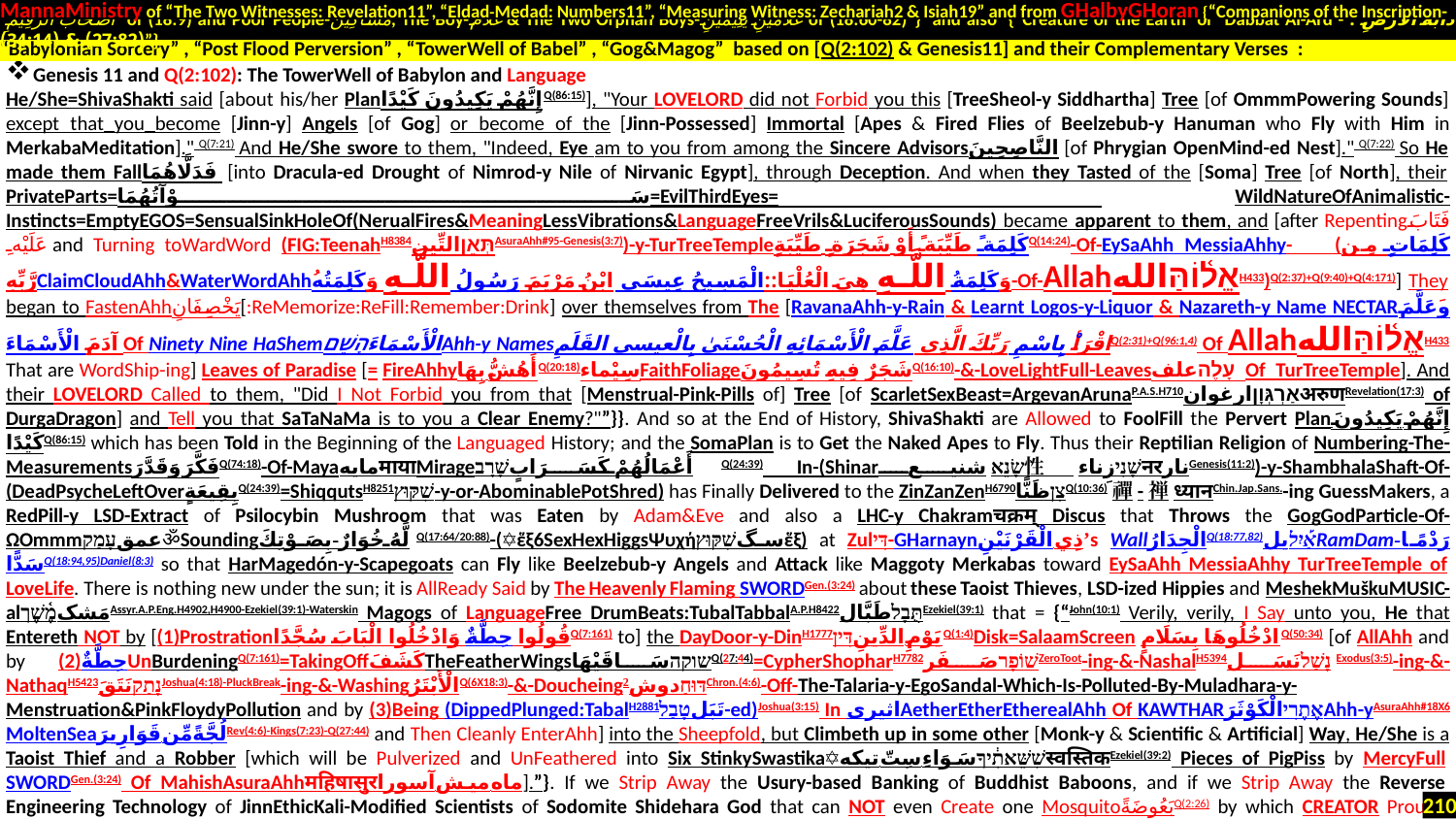

MannaMinistry of “The Two Witnesses: Revelation11”, “Eldad-Medad: Numbers11”, “Measuring Witness: Zechariah2 & Isiah19” and from GHalbyGHoran {“Companions of the Inscription-
 أَصْحَابَ الرَّقِيمِ  of (18:9) and Poor People-مَسَاكِينَ, The Boy-غُلَامُ & The Two Orphan Boys-غُلَامَيْنِ يَتِيمَيْنِ of (18:60-82)”}  and also  {“Creature of the Earth  or  Dabbat Al-Ard - دَابَّةُ الْأَرْضِ : (27:82) & (34:14)”}
.
Genesis 11 and Q(2:102): The TowerWell of Babylon and Language
He/She=ShivaShakti said [about his/her Planإِنَّهُمْ يَكِيدُونَ كَيْدًاQ(86:15)], "Your LoveLord did not Forbid you this [TreeSheol-y Siddhartha] Tree [of OmmmPowering Sounds] except that you become [Jinn-y] Angels [of Gog] or become of the [Jinn-Possessed] Immortal [Apes & Fired Flies of Beelzebub-y Hanuman who Fly with Him in MerkabaMeditation]." Q(7:21) And He/She swore to them, "Indeed, Eye am to you from among the Sincere Advisorsالنَّاصِحِينَ [of Phrygian OpenMind-ed Nest]." Q(7:22) So He made them Fallفَدَلَّاهُمَا  [into Dracula-ed Drought of Nimrod-y Nile of Nirvanic Egypt], through Deception. And when they Tasted of the [Soma] Tree [of North], their PrivateParts=سَوْآتُهُمَا=EvilThirdEyes= WildNatureOfAnimalistic-Instincts=EmptyEGOS=SensualSinkHoleOf(NerualFires&MeaningLessVibrations&LanguageFreeVrils&LuciferousSounds) became apparent to them, and [after Repentingفَتَابَ عَلَيْهِ and Turning toWardWord (FIG:TeenahH8384תְּאֵןالتِّينِAsuraAhh#95-Genesis(3:7))-y-TurTreeTempleكَلِمَةً طَيِّبَةً أَوْ شَجَرَةٍ طَيِّبَةٍQ(14:24)-Of-EySaAhh MessiaAhhy-    (كَلِمَاتٍ مِن رَّبِّهِClaimCloudAhh&WaterWordAhhوَكَلِمَةُ اللَّـهِ هِيَ الْعُلْيَا::الْمَسِيحُ عِيسَى ابْنُ مَرْيَمَ رَسُولُ اللَّـهِ وَكَلِمَتُهُ-Of-Allahאֱל֫וֹהַּاللهH433)Q(2:37)+Q(9:40)+Q(4:171)] They began to FastenAhhيَخْصِفَانِ[:ReMemorize:ReFill:Remember:Drink] over themselves from The [RavanaAhh-y-Rain & Learnt Logos-y-Liquor & Nazareth-y Name NECTARوَعَلَّمَ آدَمَ الْأَسْمَاءَ Of Ninety Nine HaShemالْأَسْمَاءَהָשֵׁםAhh-y Namesاقْرَأْ بِاسْمِ رَبِّكَ الَّذِي عَلَّمَ الْأَسْمَائِهِ الْحُسْنَىٰ بِالْعیسی القَلَمِQ(2:31)+Q(96:1,4) Of Allahאֱל֫וֹהַּاللهH433 That are WordShip-ing] Leaves of Paradise [= FireAhhyأَهُشُّ بِهَاQ(20:18)سِيْماءFaithFoliageشَجَرٌ فِيهِ تُسِيمُونَQ(16:10)-&-LoveLightFull-Leavesעָלֶהعلف  Of  TurTreeTemple]. And their LoveLord Called to them, "Did I Not Forbid you from that [Menstrual-Pink-Pills of] Tree [of ScarletSexBeast=ArgevanArunaP.A.S.H710אַרְגְּוָןارغوانअरुणRevelation(17:3) of DurgaDragon] and Tell you that SaTaNaMa is to you a Clear Enemy?"”}}. And so at the End of History, ShivaShakti are Allowed to FoolFill the Pervert Planإِنَّهُمْ يَكِيدُونَ كَيْدًاQ(86:15) which has been Told in the Beginning of the Languaged History; and the SomaPlan is to Get the Naked Apes to Fly. Thus their Reptilian Religion of Numbering-The-Measurementsفَكَّرَ وَقَدَّرَQ(74:18)-Of-MayaمایهमायाMirageأَعْمَالُهُمْ كَسَرَابٍשָׁרָבQ(24:39) In-(Shinarשָׂנֵאشنيع性שָׁנִיزِناءनरنارGenesis(11:2))-y-ShambhalaShaft-Of-(DeadPsycheLeftOverبِقِيعَةٍQ(24:39)=ShiqqutsH8251שִׁקּוּץ-y-or-AbominablePotShred) has Finally Delivered to the ZinZanZenH6790צִןظَنًّاQ(10:36)禪-禅ध्यानChin.Jap.Sans.-ing GuessMakers, a RedPill-y LSD-Extract of Psilocybin Mushroom that was Eaten by Adam&Eve and also a LHC-y Chakramचक्रम् Discus that Throws the GogGodParticle-Of-ΩOmmmعمقעָמַקॐSoundingلَّهُ خُوَارٌ-بِصَوْتِكَQ(17:64/20:88)-(✡ἕξ6SexHexHiggsΨυχήسگשִׁקּוּץἕξ) at Zulדִּי-GHarnaynذِي الْقَرْنَيْنِ’s WallالْجِدَارُQ(18:77,82)אַ֡יִלیلRamDamرَدْمًا-سَدًّاQ(18:94,95)Daniel(8:3) so that HarMagedón-y-Scapegoats can Fly like Beelzebub-y Angels and Attack like Maggoty Merkabas toward EySaAhh MessiaAhhy TurTreeTemple of LoveLife. There is nothing new under the sun; it is AllReady Said by The Heavenly Flaming SWORDGen.(3:24) about these Taoist Thieves, LSD-ized Hippies and MeshekMuškuMUSIC-alمَشکמֶ֫שֶׁךAssyr.A.P.Eng.H4902,H4900-Ezekiel(39:1)-Waterskin Magogs of LanguageFree DrumBeats:TubalTabbalA.P.H8422תֻּבָלطَبَّالEzekiel(39:1) that = {“John(10:1) Verily, verily, I Say unto you, He that Entereth NOT by [(1)Prostrationقُولُوا حِطَّةٌ وَادْخُلُوا الْبَابَ سُجَّدًاQ(7:161) to] the DayDoor-y-DinH1777يَوْمِ الدِّينِדִּיןQ(1:4)Disk=SalaamScreen ادْخُلُوهَا بِسَلَامٍQ(50:34) [of AllAhh and by (2)حِطَّةٌUnBurdeningQ(7:161)=TakingOffكَشَفَTheFeatherWingsשוקהسَاقَيْهَاQ(27:44)=CypherShopharH7782שׁוֹפָרصَفَرZeroToot-ing-&-NashalH5394נָשַׁלنَسَل Exodus(3:5)-ing-&-NathaqH5423נָתַקنَتَقَJoshua(4:18)-PluckBreak-ing-&-WashingالْأَبْتَرُQ(6X18:3)-&-Doucheingדּוּחַدوش2Chron.(4:6)-Off-The-Talaria-y-EgoSandal-Which-Is-Polluted-By-Muladhara-y- Menstruation&PinkFloydyPollution and by (3)Being (DippedPlunged:TabalH2881تَبَلטָבַל-ed)Joshua(3:15) In اثیریAetherEtherEtherealAhh Of KAWTHARאֶתֶרִיالْكَوْثَرَAhh-yAsuraAhh#18X6 MoltenSeaلُجَّةًمِّن قَوَارِيرَRev(4:6)-Kings(7:23)-Q(27:44) and Then Cleanly EnterAhh] into the Sheepfold, but Climbeth up in some other [Monk-y & Scientific & Artificial] Way, He/She is a Taoist Thief and a Robber [which will be Pulverized and UnFeathered into Six StinkySwastika✡שִׁשֵּׁאתִ֔יךָسَوَاءِ سِتّ تیکهस्वस्तिकEzekiel(39:2) Pieces of PigPiss by MercyFull SWORDGen.(3:24) Of MahishAsuraAhhमहिषासुरماه میش آسورا].”}. If we Strip Away the Usury-based Banking of Buddhist Baboons, and if we Strip Away the Reverse Engineering Technology of JinnEthicKali-Modified Scientists of Sodomite Shidehara God that can NOT even Create one MosquitoبَعُوضَةًQ(2:26) by which CREATOR Proudly Presents Guiding Examples, and if we Strip Away the SickLogy:PsychoLogy:ShiqqutsH8251שִׁקּוּץLogy of Psychedelic Jung-s&Freud-s&ShakyamuniPsychopaths which Plagues the Host Societies with Alienation from ChrismAhh Cure of Good News=Holy Healing of PurposeFull SpeakingשָׁפַטشِفَاءٌQ(16:69/17:82) That Comes from GHoranic HoneyBee, and if we Strip Away
“Babylonian Sorcery” , “Post Flood Perversion” , “TowerWell of Babel” , “Gog&Magog”  based on [Q(2:102) & Genesis11] and their Complementary Verses  :
210